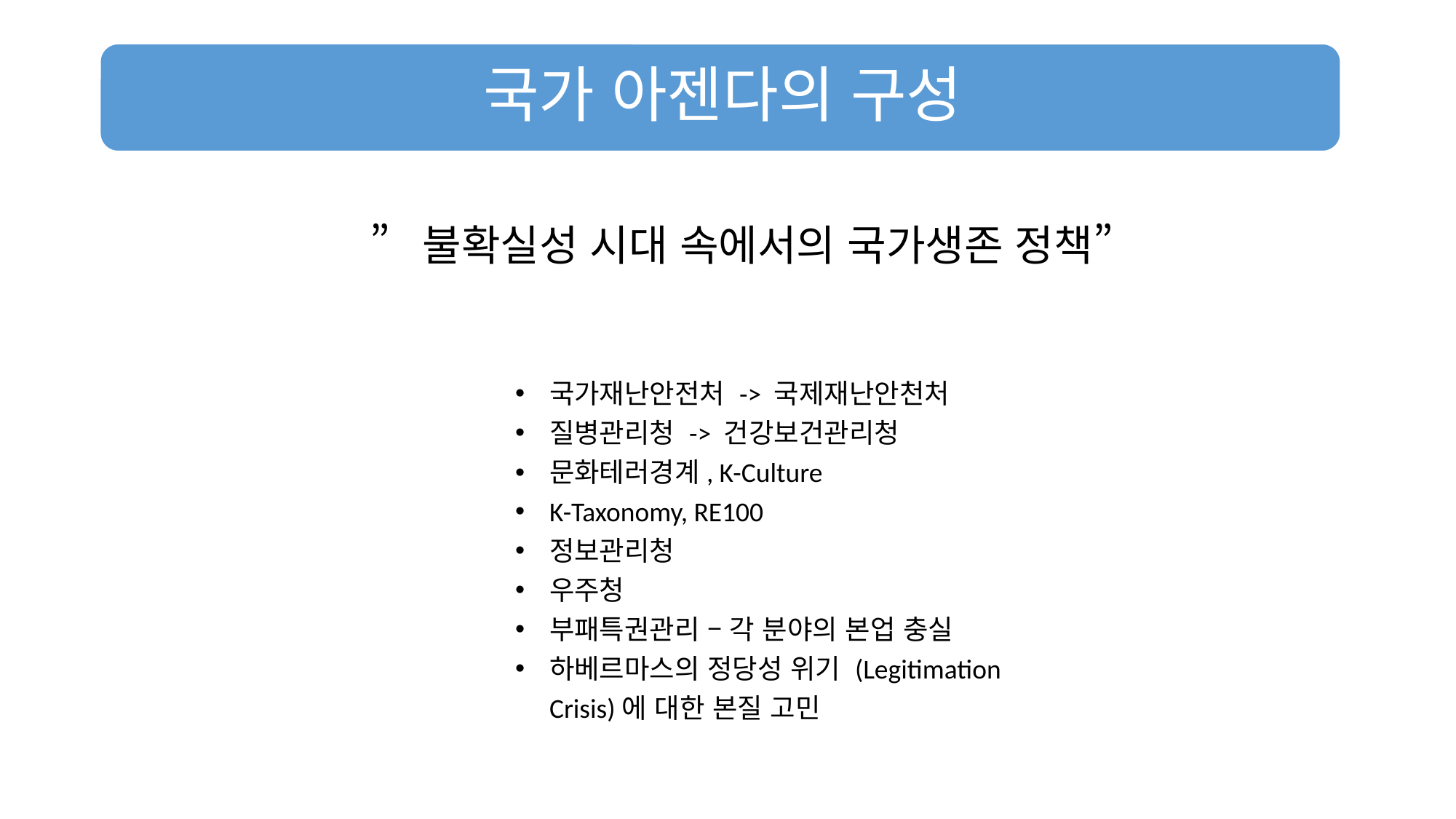

국가 아젠다의 구성
”불확실성 시대 속에서의 국가생존 정책”
국가재난안전처 -> 국제재난안천처
질병관리청 -> 건강보건관리청
문화테러경계, K-Culture
K-Taxonomy, RE100
정보관리청
우주청
부패특권관리 – 각 분야의 본업 충실
하베르마스의 정당성 위기 (Legitimation Crisis)에 대한 본질 고민